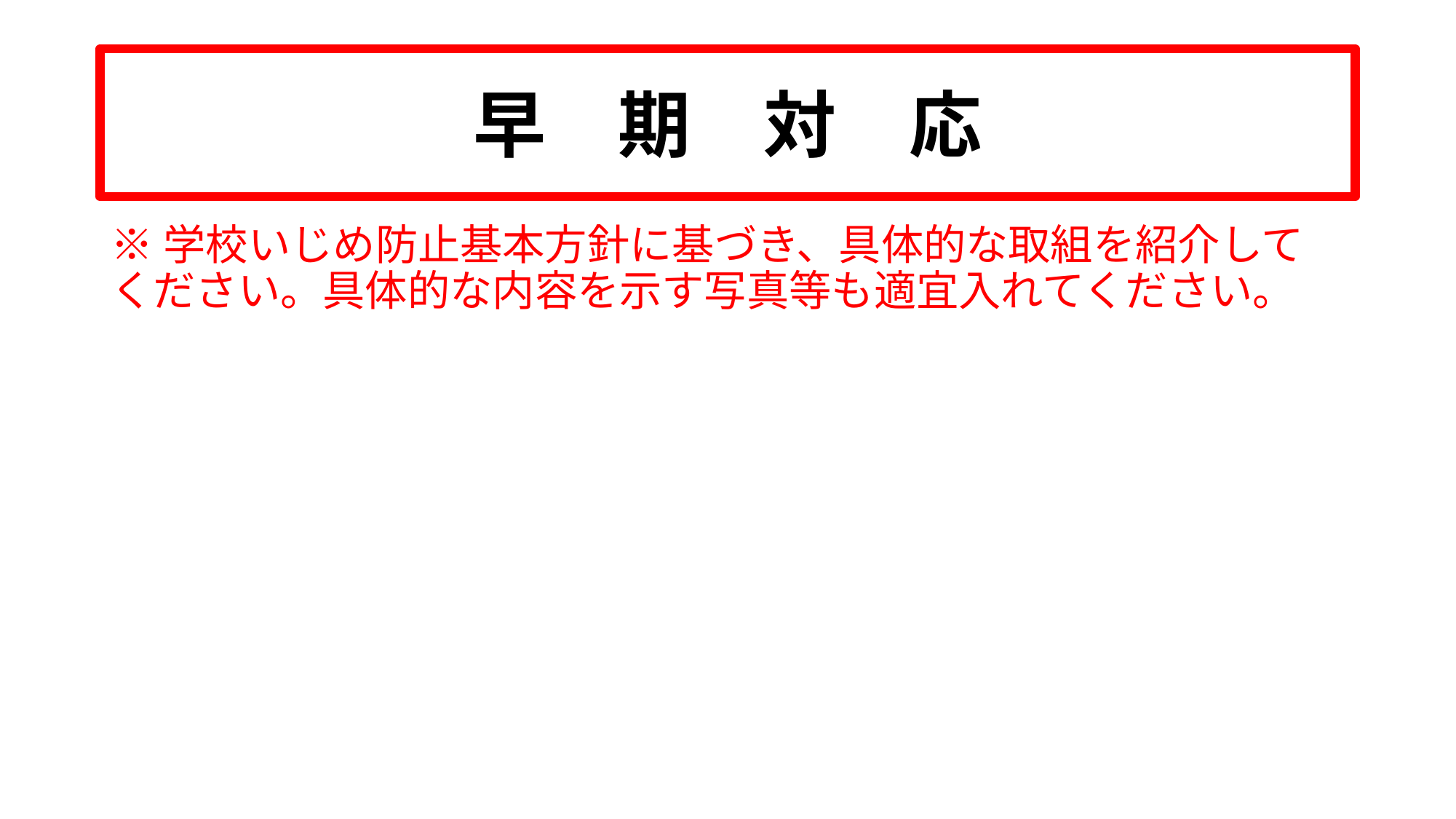

# 早　期　対　応
※学校いじめ防止基本方針に基づき、具体的な取組を紹介してください。具体的な内容を示す写真等も適宜入れてください。